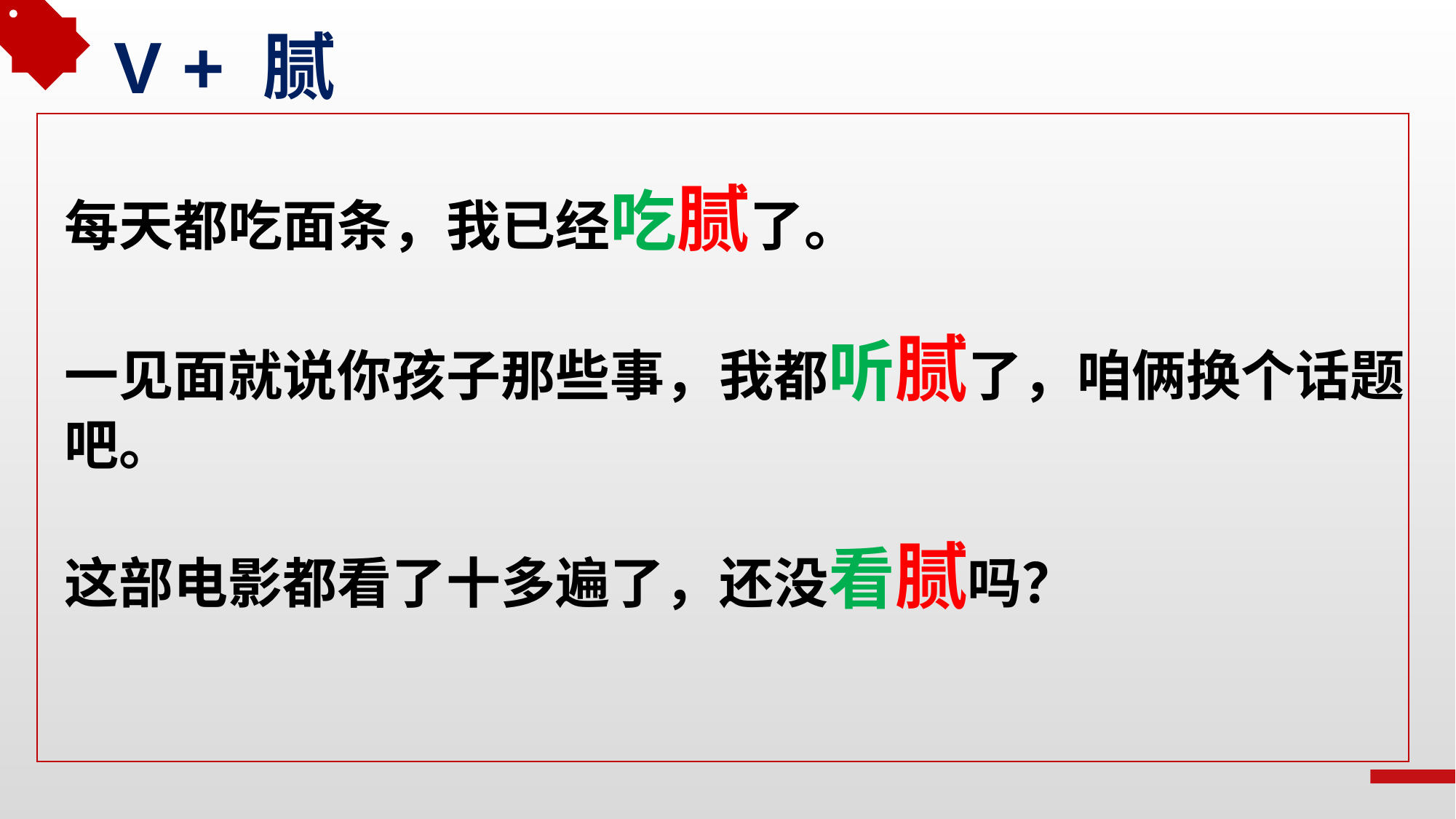

V + 腻

每天都吃面条，我已经吃腻了。
一见面就说你孩子那些事，我都听腻了，咱俩换个话题吧。
这部电影都看了十多遍了，还没看腻吗？